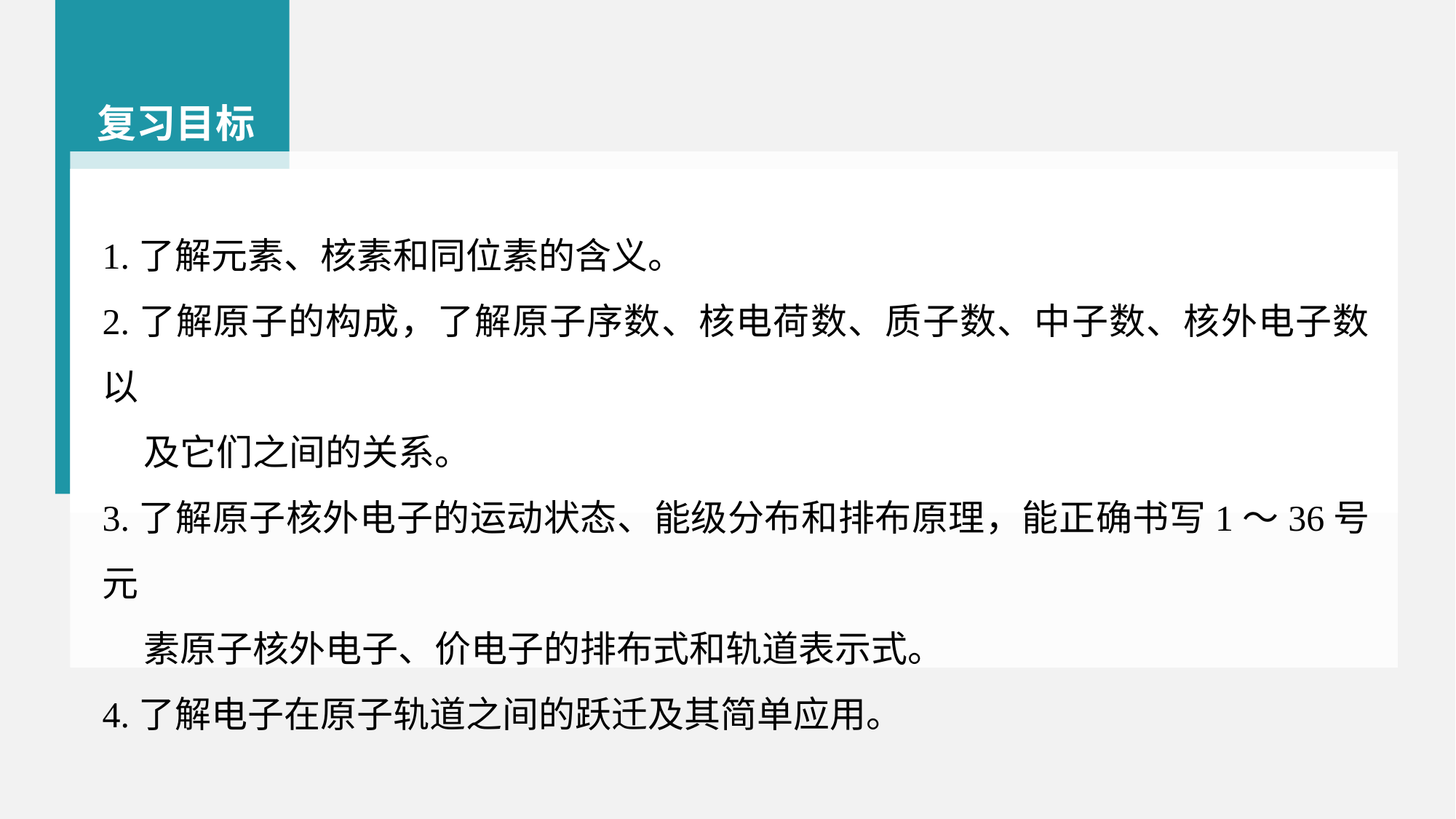

复习目标

1.了解元素、核素和同位素的含义。
2.了解原子的构成，了解原子序数、核电荷数、质子数、中子数、核外电子数以
    及它们之间的关系。
3.了解原子核外电子的运动状态、能级分布和排布原理，能正确书写1～36号元
    素原子核外电子、价电子的排布式和轨道表示式。
4.了解电子在原子轨道之间的跃迁及其简单应用。